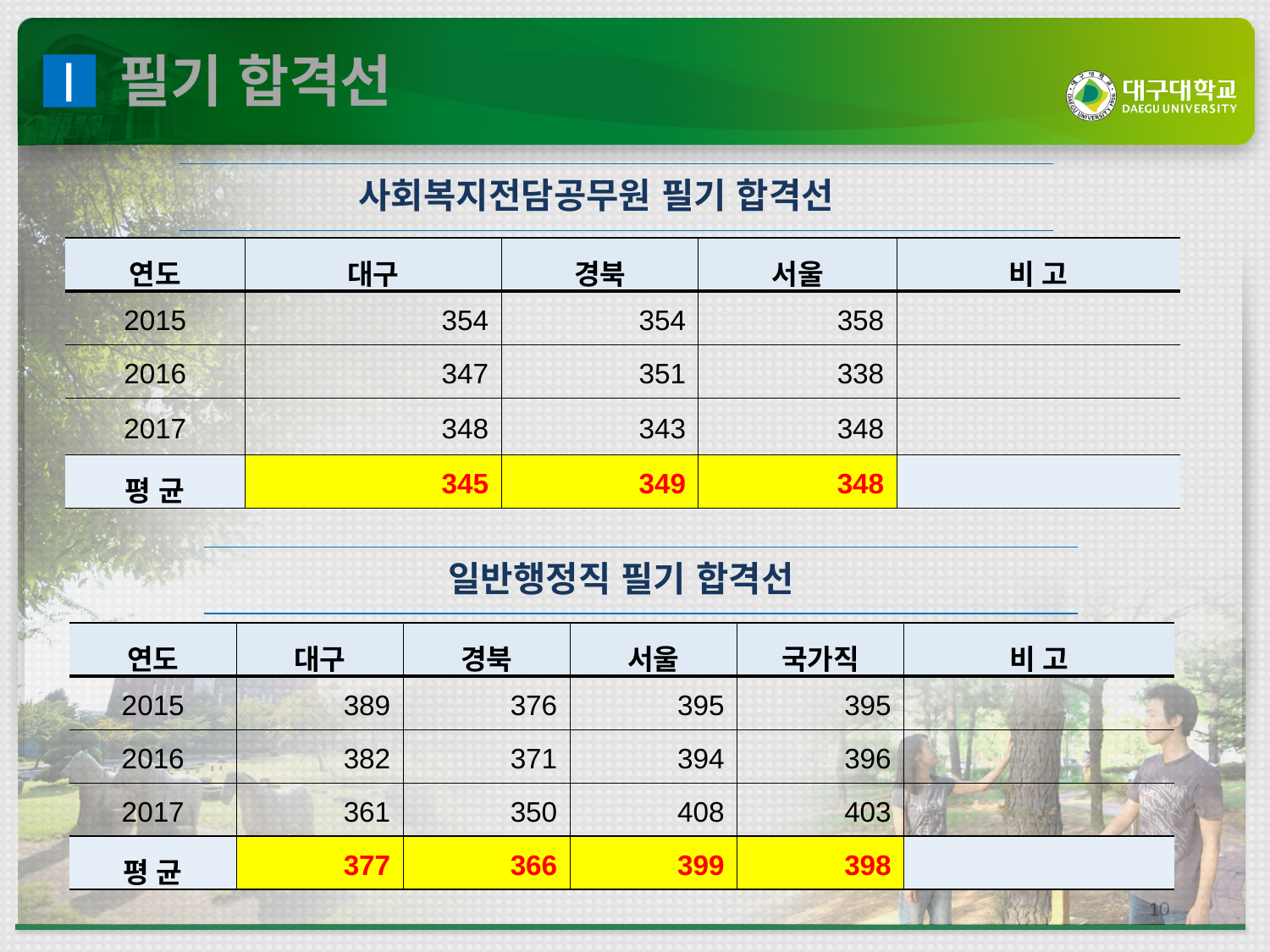

필기 합격선
Ⅰ

사회복지전담공무원 필기 합격선
| 연도 | 대구 | 경북 | 서울 | 비 고 |
| --- | --- | --- | --- | --- |
| 2015 | 354 | 354 | 358 |  |
| 2016 | 347 | 351 | 338 |  |
| 2017 | 348 | 343 | 348 |  |
| 평 균 | 345 | 349 | 348 |  |

일반행정직 필기 합격선
| 연도 | 대구 | 경북 | 서울 | 국가직 | 비 고 |
| --- | --- | --- | --- | --- | --- |
| 2015 | 389 | 376 | 395 | 395 |  |
| 2016 | 382 | 371 | 394 | 396 |  |
| 2017 | 361 | 350 | 408 | 403 |  |
| 평 균 | 377 | 366 | 399 | 398 |  |
10